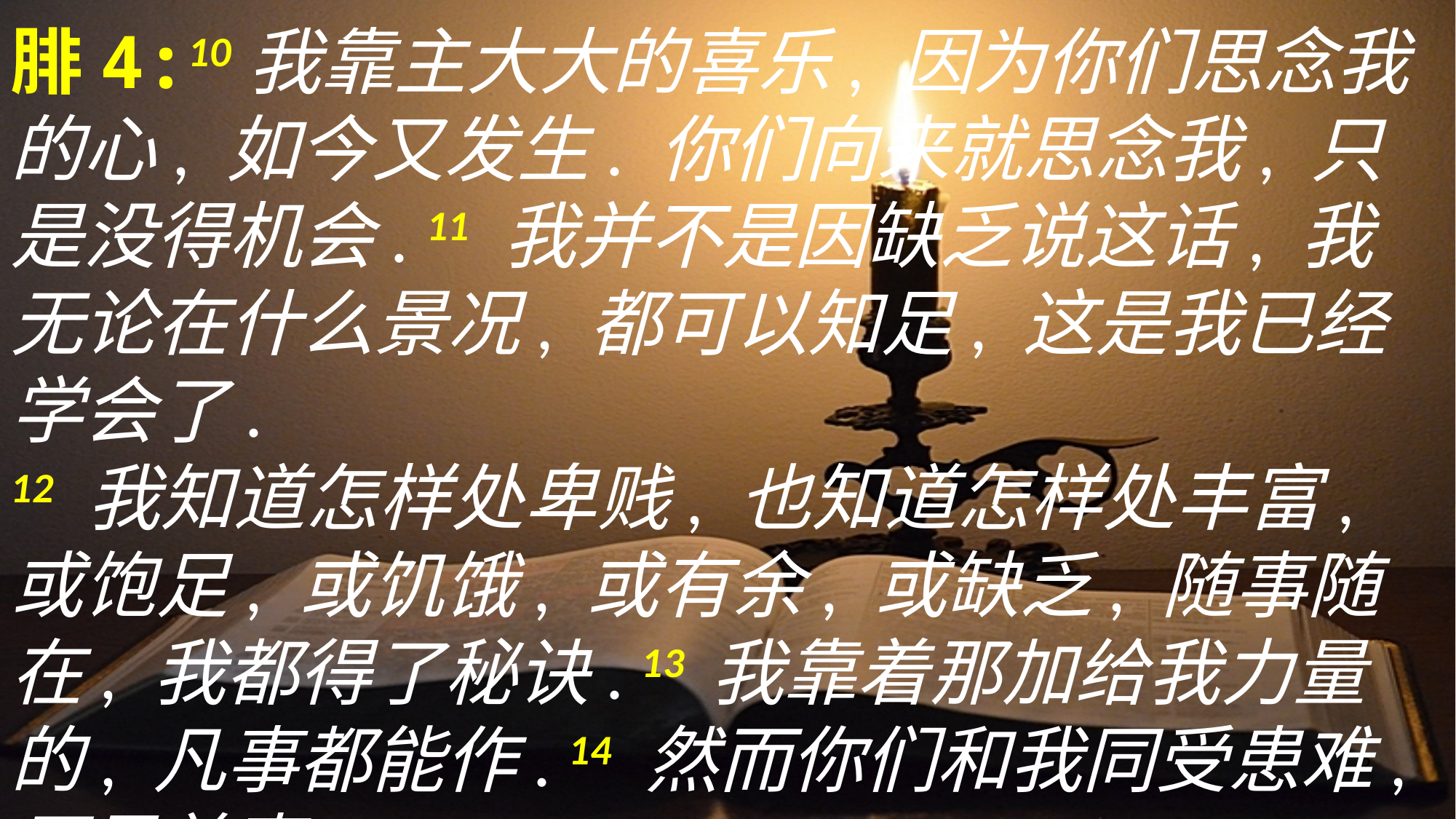

腓4:10我靠主大大的喜乐, 因为你们思念我的心, 如今又发生. 你们向来就思念我, 只是没得机会. 11 我并不是因缺乏说这话, 我无论在什么景况, 都可以知足, 这是我已经学会了.
12 我知道怎样处卑贱, 也知道怎样处丰富, 或饱足, 或饥饿, 或有余, 或缺乏, 随事随在, 我都得了秘诀. 13 我靠着那加给我力量的, 凡事都能作. 14 然而你们和我同受患难, 原是美事.
2